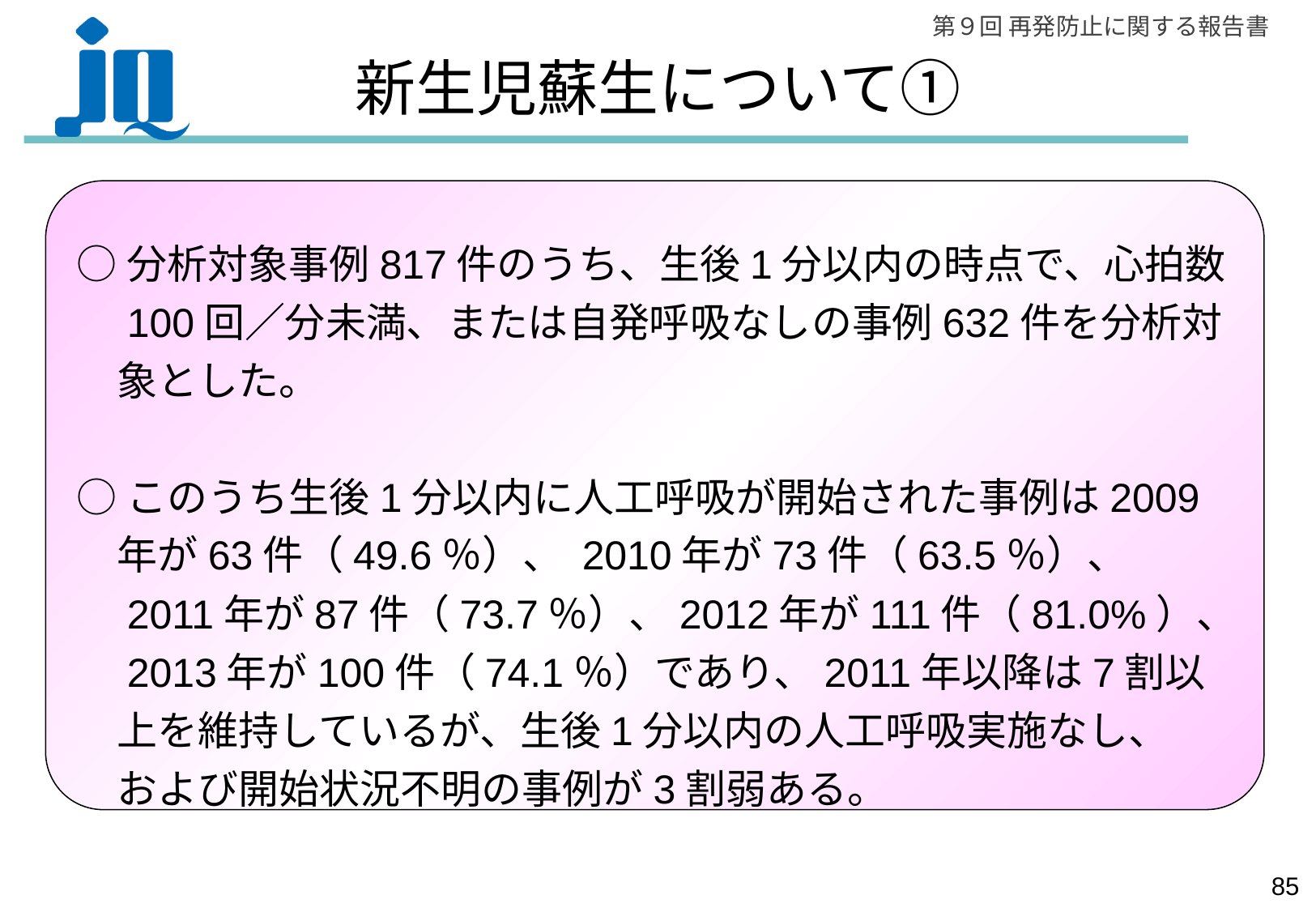

新生児蘇生について①

○分析対象事例817件のうち、生後1分以内の時点で、心拍数
　100回／分未満、または自発呼吸なしの事例632件を分析対
　象とした。

○このうち生後1分以内に人工呼吸が開始された事例は2009
　年が63件（49.6％）、 2010年が73件（63.5％）、
　2011年が87件（73.7％）、2012年が111件（81.0%）、
　2013年が100件（74.1％）であり、2011年以降は7割以
　上を維持しているが、生後1分以内の人工呼吸実施なし、
　および開始状況不明の事例が3割弱ある。
85